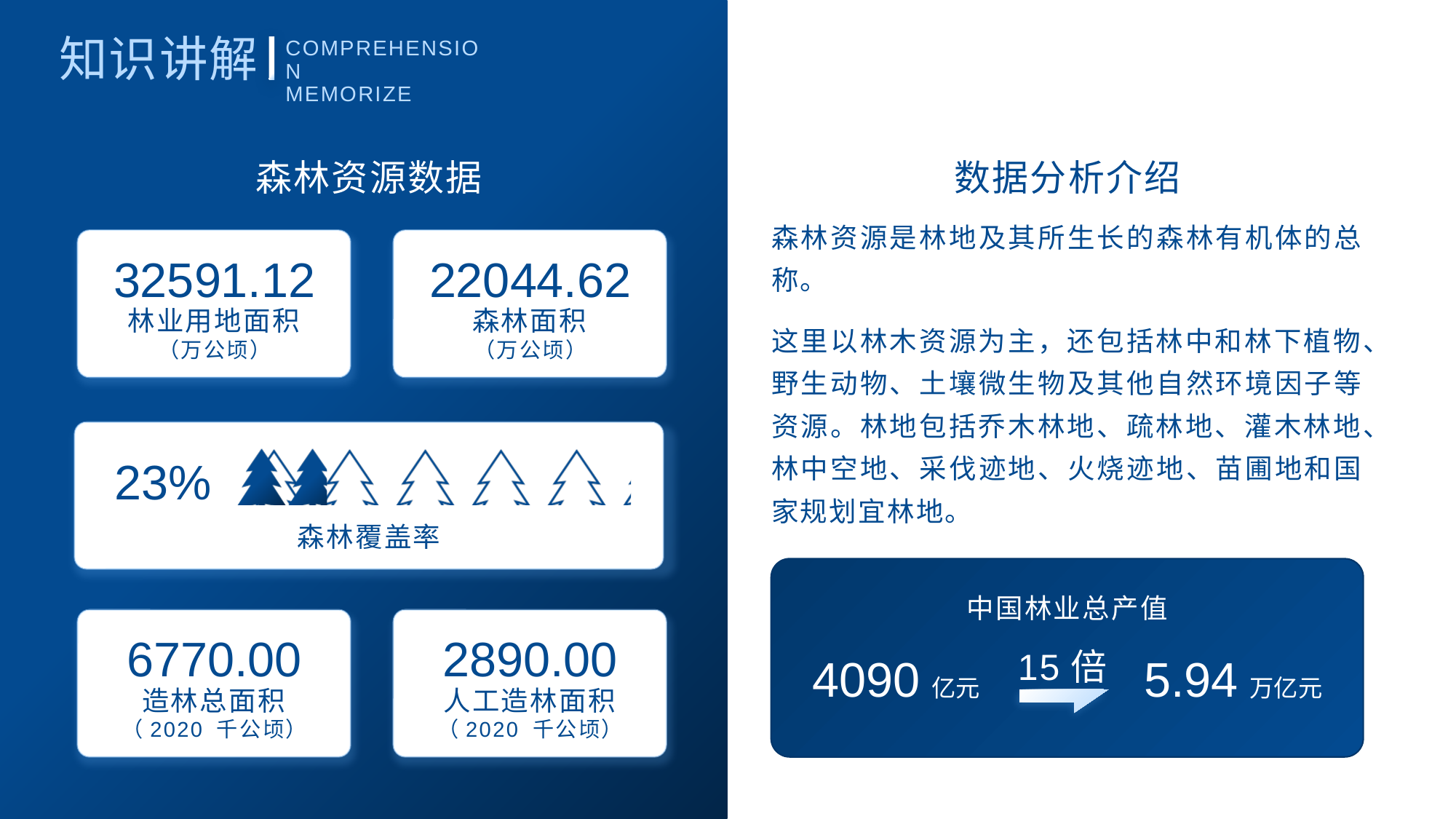

知识讲解

COMPREHENSION
MEMORIZE
森林资源数据
数据分析介绍
森林资源是林地及其所生长的森林有机体的总称。
这里以林木资源为主，还包括林中和林下植物、野生动物、土壤微生物及其他自然环境因子等资源。林地包括乔木林地、疏林地、灌木林地、林中空地、采伐迹地、火烧迹地、苗圃地和国家规划宜林地。

32591.12
22044.62
林业用地面积
（万公顷）
森林面积
（万公顷）

### Chart

| Category | 输入占比 | 自动生成 |
|---|---|---|
| 不需调整 | 100.0 | 0.0 |

### Chart

| Category | 输入占比 | 自动生成 |
|---|---|---|
| 请输入百分数 | 23.0 | 77.0 |
23%
森林覆盖率

中国林业总产值

6770.00
2890.00
15倍

4090亿元
5.94万亿元
造林总面积
（2020 千公顷）
人工造林面积
（2020 千公顷）